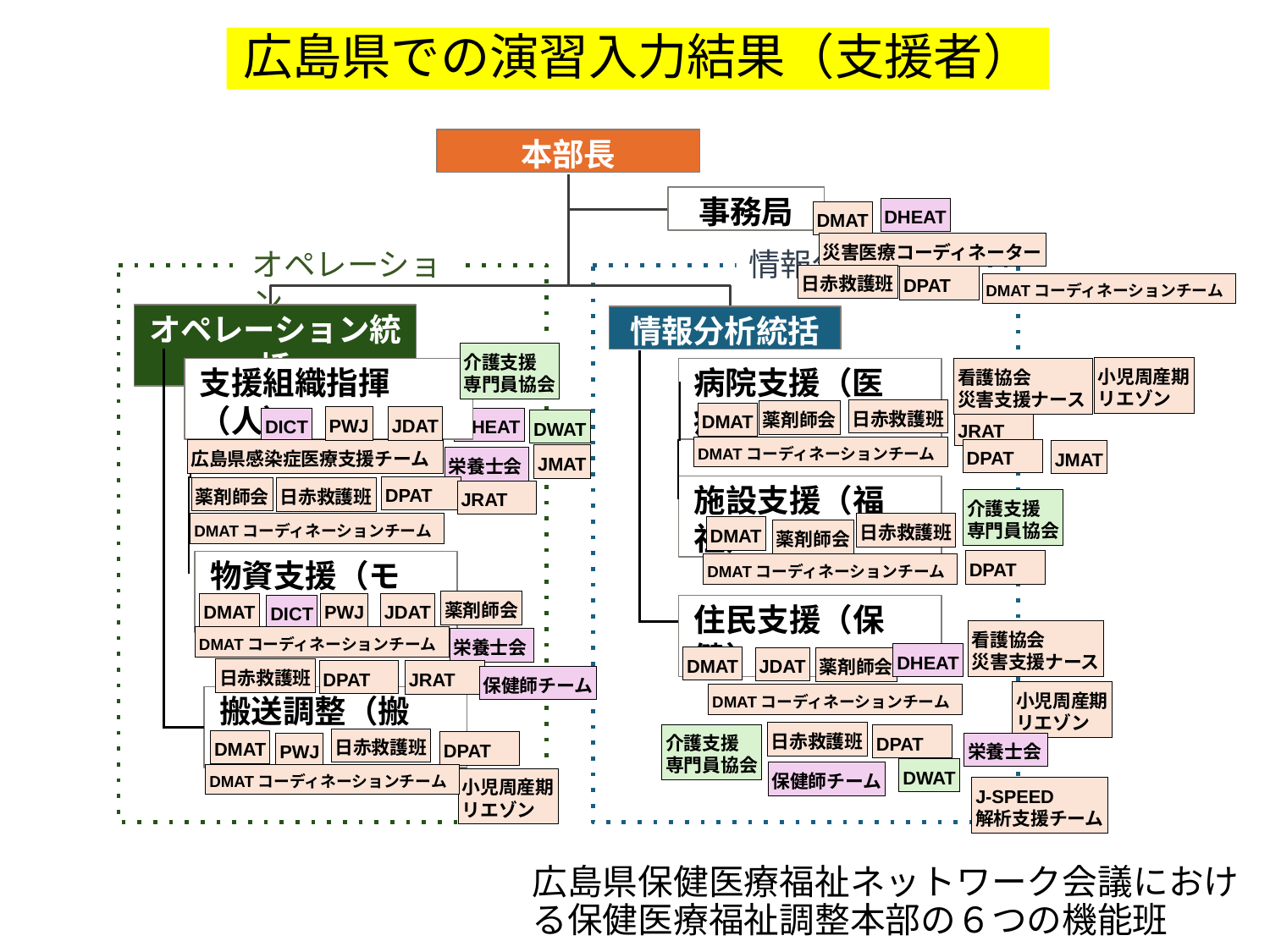

広島県での演習入力結果（支援者）
本部⻑

事務局
DHEAT
DMAT
災害医療コーディネーター
情報分析
オペレーション
日赤救護班

DPAT
DMATコーディネーションチーム

オペレーション統括
情報分析統括
介護支援
専門員協会
小児周産期
リエゾン
支援組織指揮（人）
病院⽀援（医療）
看護協会
災害支援ナース
日赤救護班
薬剤師会
DMAT
PWJ
JDAT
DMAT
DICT
DHEAT
DWAT
JRAT
DMATコーディネーションチーム
DPAT
広島県感染症医療支援チーム
JMAT
JMAT
栄養士会
施設⽀援（福祉）
DPAT
薬剤師会
日赤救護班
JRAT
介護支援
専門員協会
DMATコーディネーションチーム
日赤救護班
DMAT
薬剤師会
DPAT
物資⽀援（モノ）
DMATコーディネーションチーム
薬剤師会
DMAT
PWJ
JDAT
DICT
住⺠⽀援（保健）
看護協会
災害支援ナース
DMATコーディネーションチーム
栄養士会
DHEAT
DMAT
JDAT
薬剤師会
日赤救護班
DPAT
JRAT
保健師チーム
小児周産期
リエゾン
DMATコーディネーションチーム
搬送調整（搬送）
日赤救護班
介護支援
専門員協会
DPAT
日赤救護班
DMAT
DPAT
PWJ
栄養士会
DWAT
保健師チーム
DMATコーディネーションチーム
小児周産期
リエゾン
J-SPEED
解析支援チーム
広島県保健医療福祉ネットワーク会議における保健医療福祉調整本部の６つの機能班